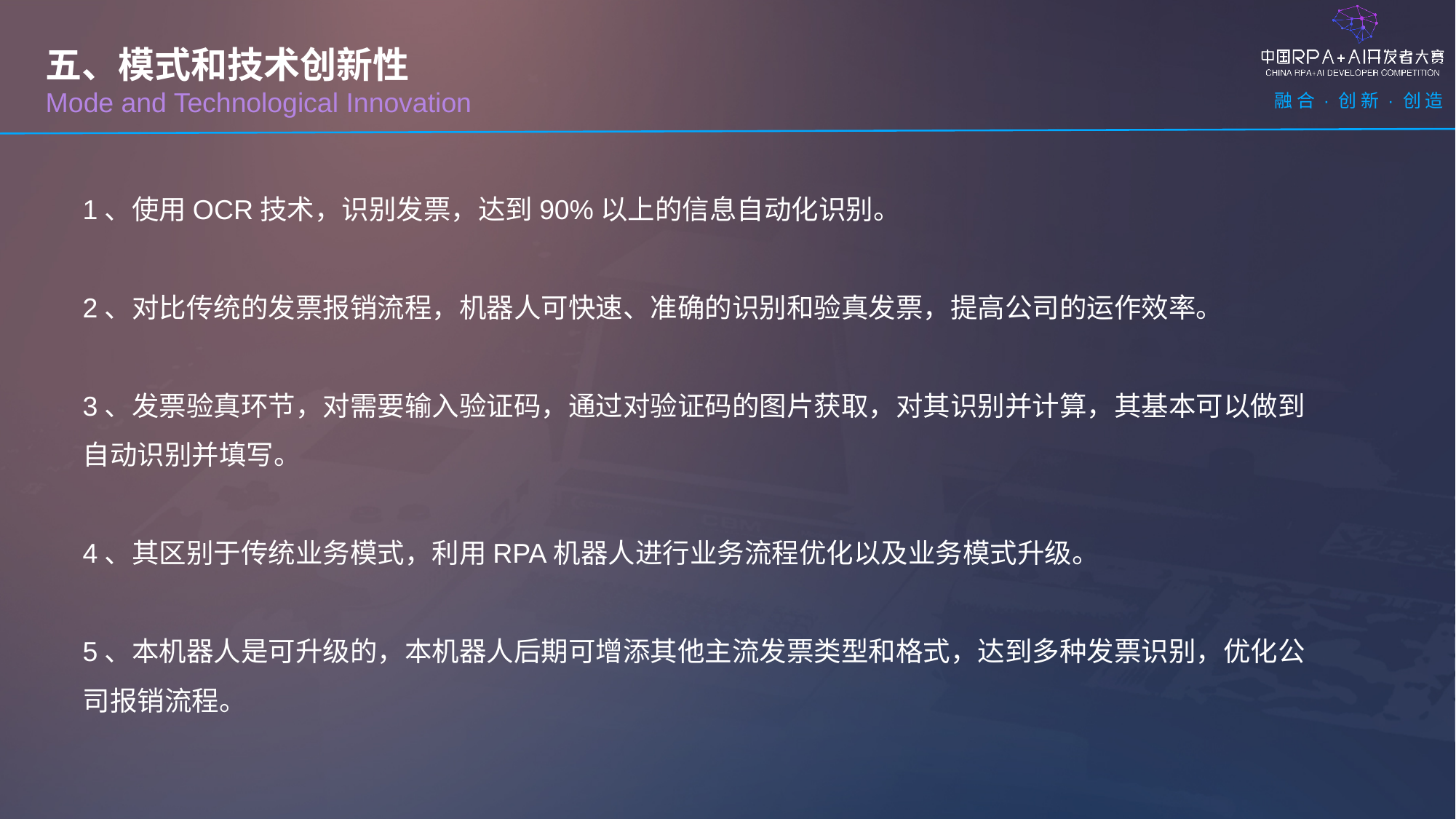

五、模式和技术创新性
Mode and Technological Innovation
1、使用OCR技术，识别发票，达到90%以上的信息自动化识别。

2、对比传统的发票报销流程，机器人可快速、准确的识别和验真发票，提高公司的运作效率。

3、发票验真环节，对需要输入验证码，通过对验证码的图片获取，对其识别并计算，其基本可以做到自动识别并填写。

4、其区别于传统业务模式，利用RPA机器人进行业务流程优化以及业务模式升级。

5、本机器人是可升级的，本机器人后期可增添其他主流发票类型和格式，达到多种发票识别，优化公司报销流程。